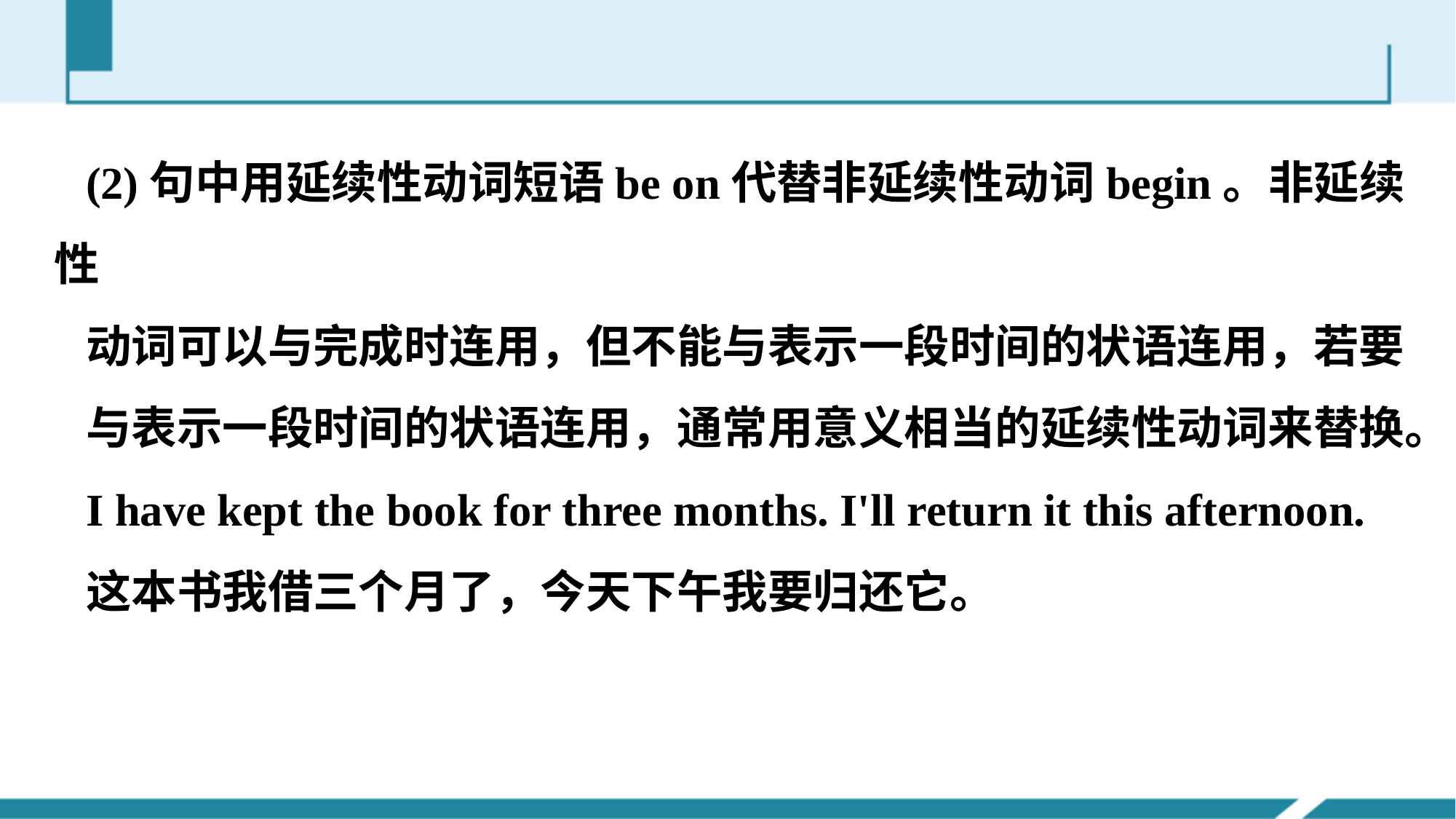

(2)句中用延续性动词短语be on代替非延续性动词begin。非延续性
动词可以与完成时连用，但不能与表示一段时间的状语连用，若要
与表示一段时间的状语连用，通常用意义相当的延续性动词来替换。
I have kept the book for three months. I'll return it this afternoon.
这本书我借三个月了，今天下午我要归还它。